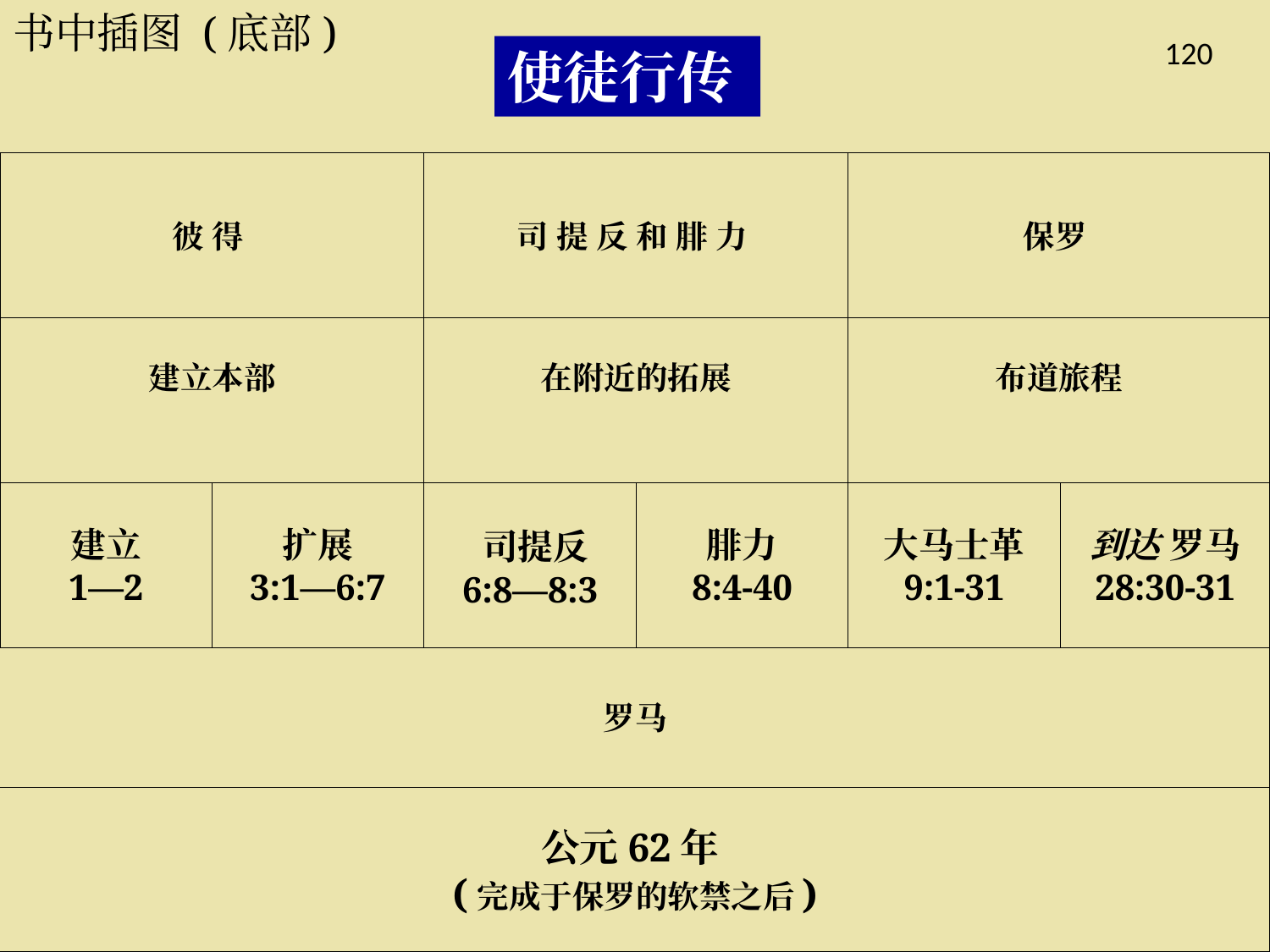

书中插图 (底部)
120
使徒行传

彼 得

司 提 反 和 腓 力

保罗

建立本部

在附近的拓展

布道旅程

建立
1—2

扩展
3:1—6:7

 司提反
6:8—8:3

腓力
8:4-40

大马士革
9:1-31

到达 罗马
28:30-31

罗马

公元62年
(完成于保罗的软禁之后)